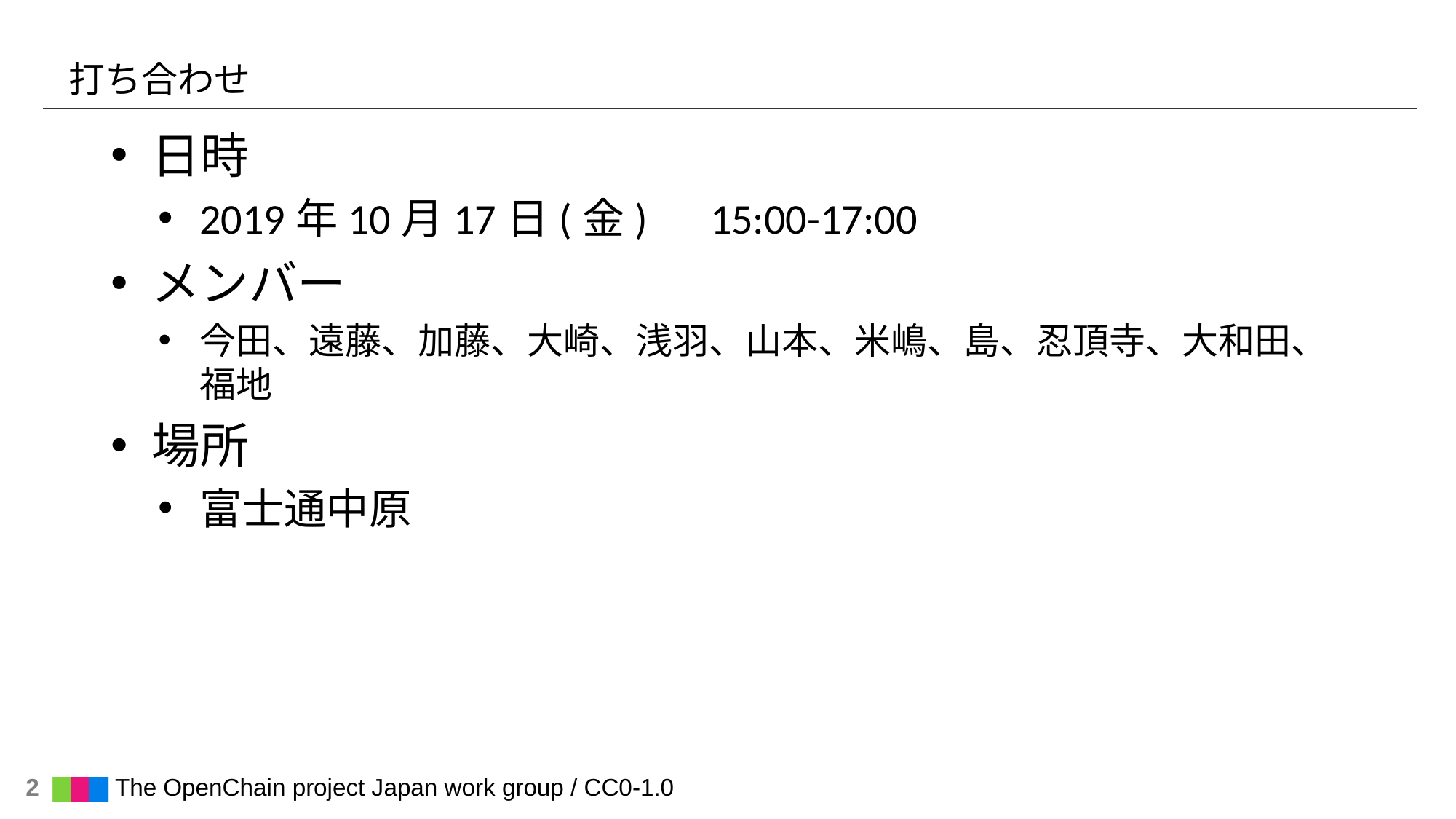

# 打ち合わせ
日時
2019年10月17日(金)　15:00-17:00
メンバー
今田、遠藤、加藤、大崎、浅羽、山本、米嶋、島、忍頂寺、大和田、福地
場所
富士通中原